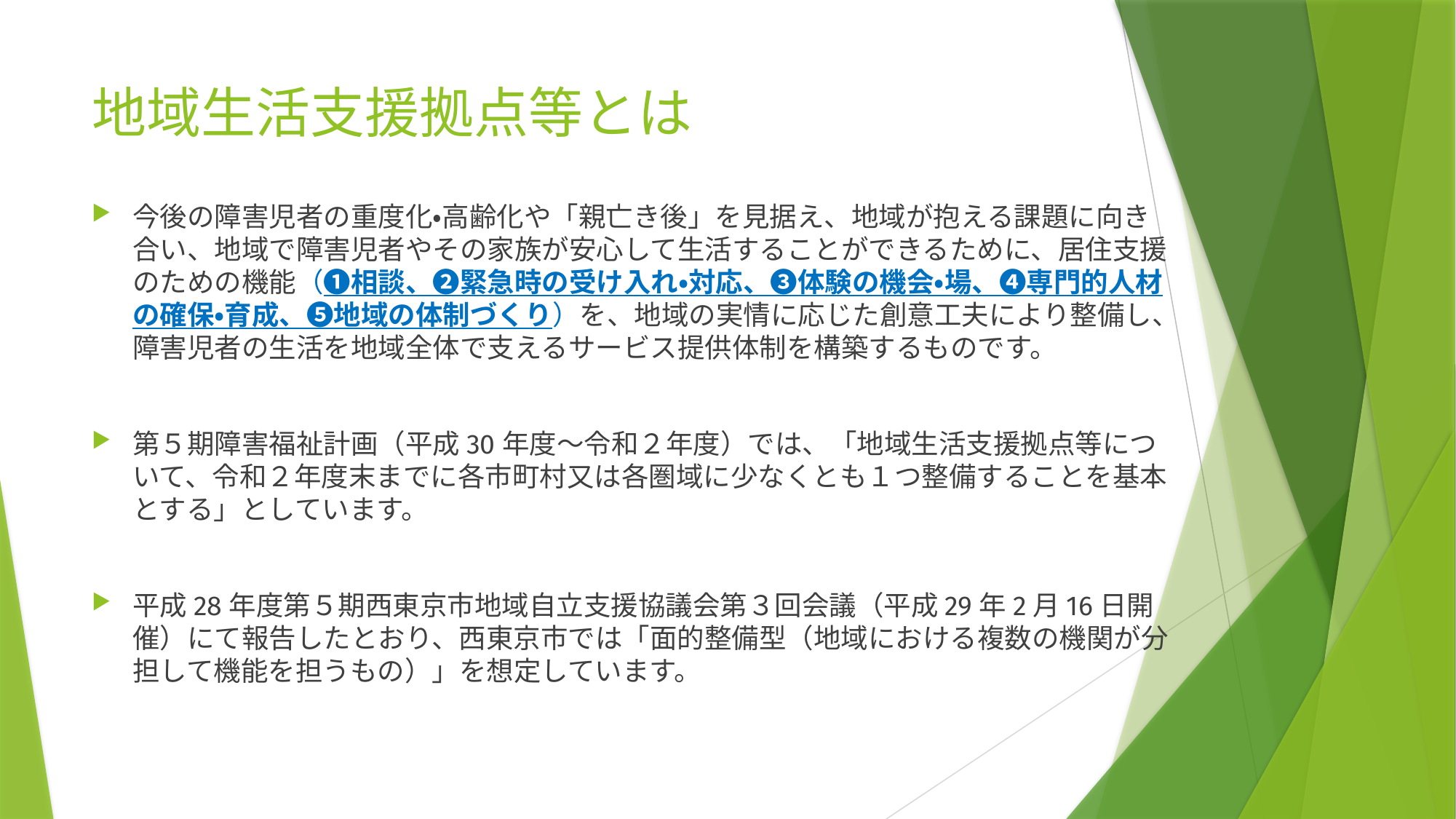

# 地域生活支援拠点等とは
今後の障害児者の重度化・高齢化や「親亡き後」を見据え、地域が抱える課題に向き合い、地域で障害児者やその家族が安心して生活することができるために、居住支援のための機能（❶相談、➋緊急時の受け入れ・対応、❸体験の機会・場、❹専門的人材の確保・育成、❺地域の体制づくり）を、地域の実情に応じた創意工夫により整備し、障害児者の生活を地域全体で支えるサービス提供体制を構築するものです。

第５期障害福祉計画（平成30年度～令和２年度）では、「地域生活支援拠点等について、令和２年度末までに各市町村又は各圏域に少なくとも１つ整備することを基本とする」としています。

平成28年度第５期西東京市地域自立支援協議会第３回会議（平成29年2月16日開催）にて報告したとおり、西東京市では「面的整備型（地域における複数の機関が分担して機能を担うもの）」を想定しています。